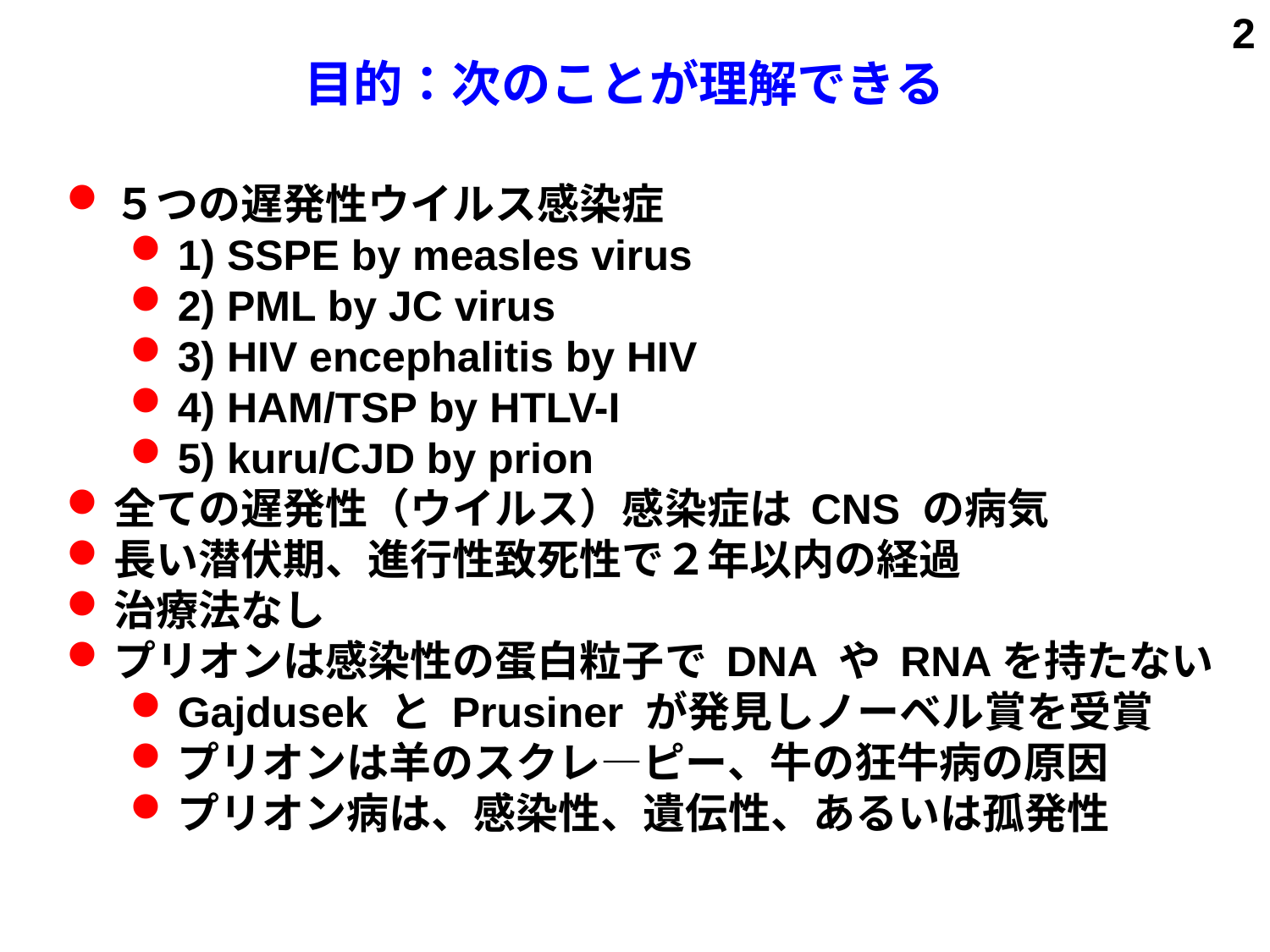

# 目的：次のことが理解できる
2

５つの遅発性ウイルス感染症
1) SSPE by measles virus
2) PML by JC virus
3) HIV encephalitis by HIV
4) HAM/TSP by HTLV-I
5) kuru/CJD by prion
全ての遅発性（ウイルス）感染症は CNS の病気
長い潜伏期、進行性致死性で２年以内の経過
治療法なし
プリオンは感染性の蛋白粒子で DNA や RNAを持たない
Gajdusek と Prusiner が発見しノーベル賞を受賞
プリオンは羊のスクレ―ピー、牛の狂牛病の原因
プリオン病は、感染性、遺伝性、あるいは孤発性